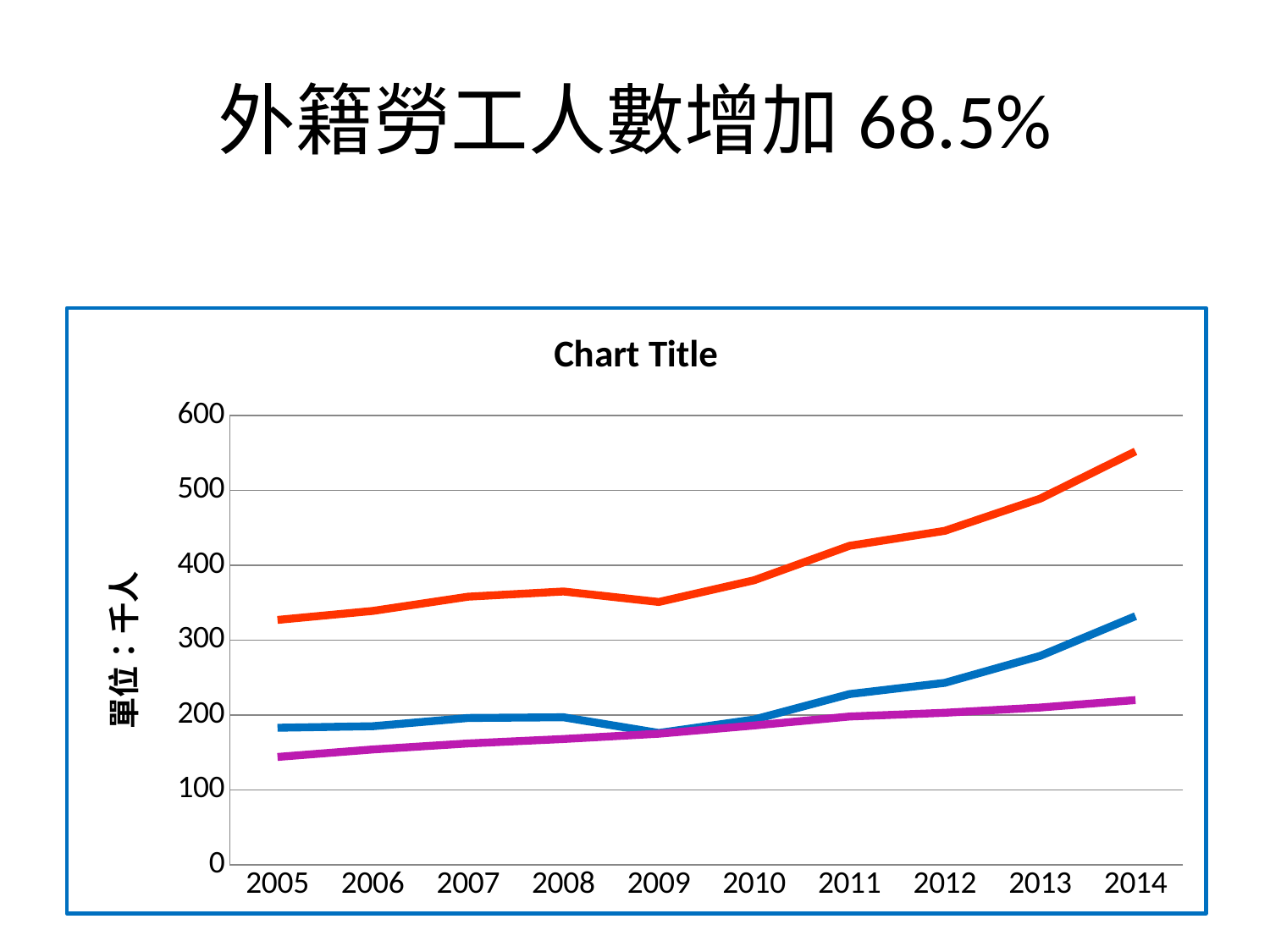

# 外籍勞工人數增加68.5%

### Chart:

| Category | 總計 | 產業外勞 | 社福外勞 |
|---|---|---|---|
| 2005 | 327.0 | 183.0 | 144.0 |
| 2006 | 339.0 | 185.0 | 154.0 |
| 2007 | 358.0 | 196.0 | 162.0 |
| 2008 | 365.0 | 197.0 | 168.0 |
| 2009 | 351.0 | 176.0 | 175.0 |
| 2010 | 380.0 | 194.0 | 186.0 |
| 2011 | 426.0 | 228.0 | 198.0 |
| 2012 | 446.0 | 243.0 | 203.0 |
| 2013 | 489.0 | 279.0 | 210.0 |
| 2014 | 552.0 | 332.0 | 220.0 |